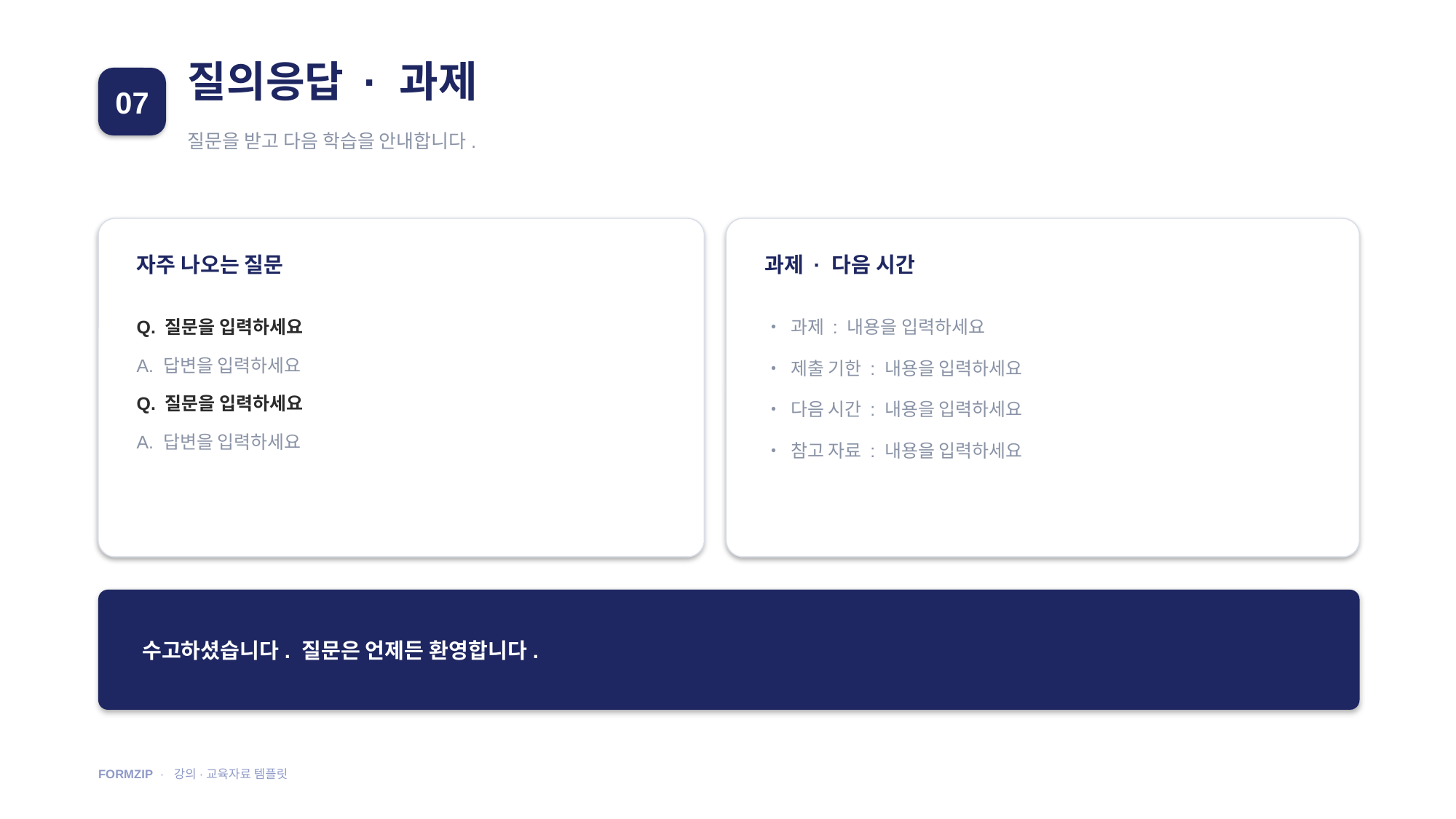

질의응답 · 과제
07
질문을 받고 다음 학습을 안내합니다.

자주 나오는 질문
과제 · 다음 시간
Q. 질문을 입력하세요
A. 답변을 입력하세요
Q. 질문을 입력하세요
A. 답변을 입력하세요
• 과제 : 내용을 입력하세요
• 제출 기한 : 내용을 입력하세요
• 다음 시간 : 내용을 입력하세요
• 참고 자료 : 내용을 입력하세요

수고하셨습니다. 질문은 언제든 환영합니다.
FORMZIP  ·  강의·교육자료 템플릿